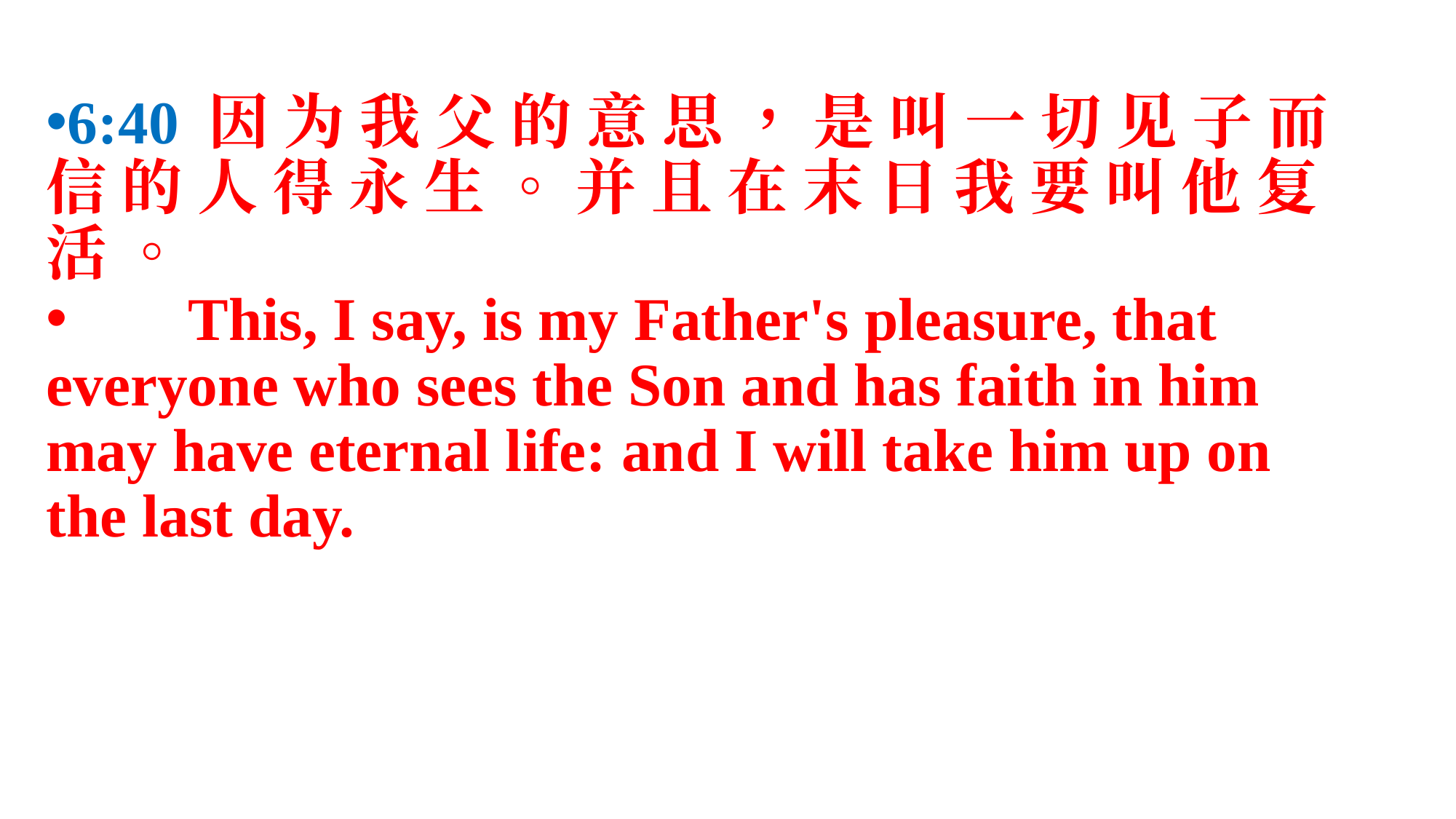

6:40 因 为 我 父 的 意 思 ， 是 叫 一 切 见 子 而 信 的 人 得 永 生 。 并 且 在 末 日 我 要 叫 他 复 活 。
        This, I say, is my Father's pleasure, that everyone who sees the Son and has faith in him may have eternal life: and I will take him up on the last day.